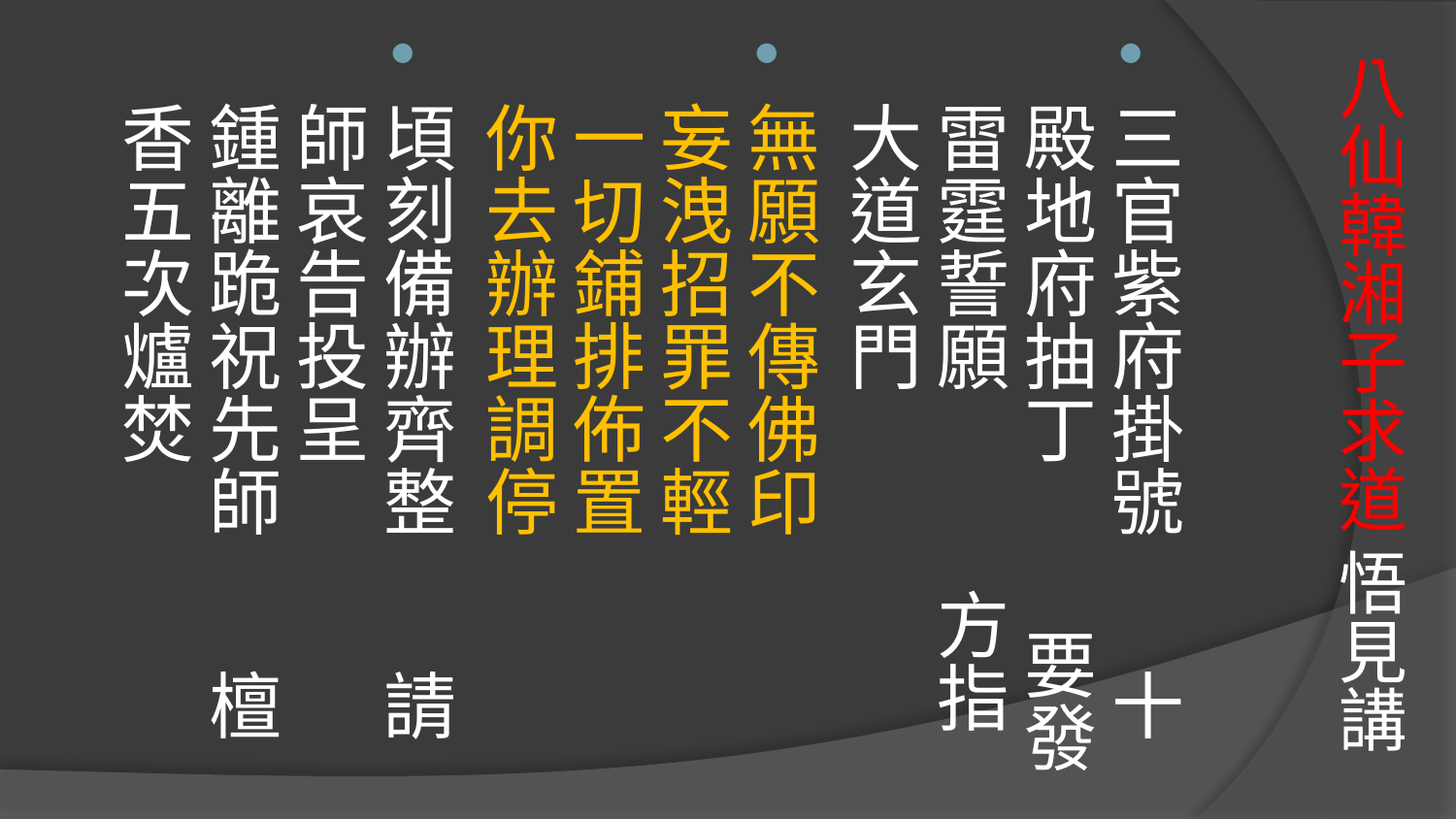

三官紫府掛號        十殿地府抽丁          要發雷霆誓願            方指大道玄門
無願不傳佛印           妄洩招罪不輕 
一切鋪排佈置           你去辦理調停
頃刻備辦齊整        請師哀告投呈 
鍾離跪祝先師        檀香五次爐焚
# 八仙韓湘子求道 悟見講